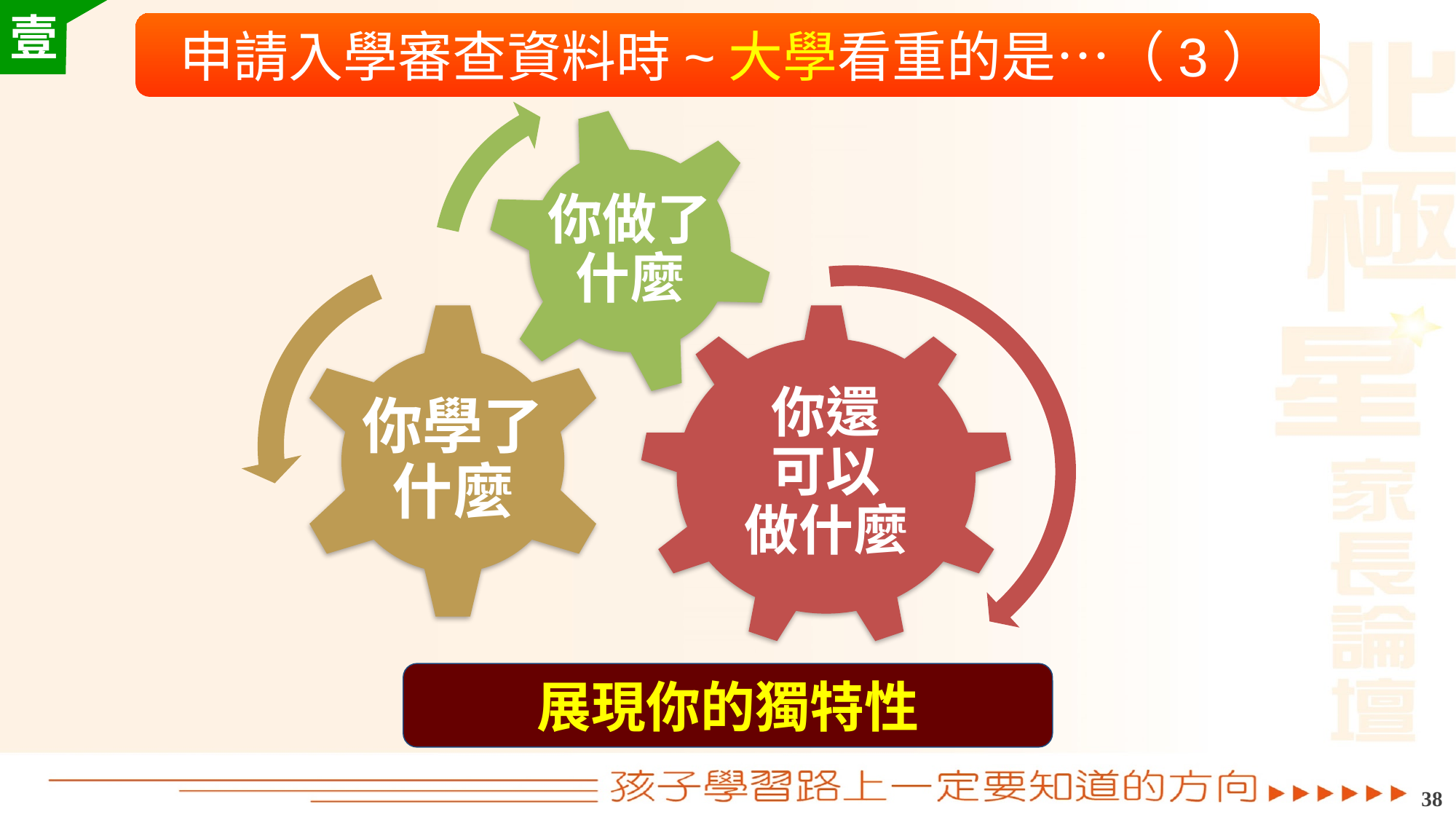

申請入學審查資料時~大學看重的是…（3）
你做了什麼

你學了什麼

你還
可以
做什麼
展現你的獨特性
38